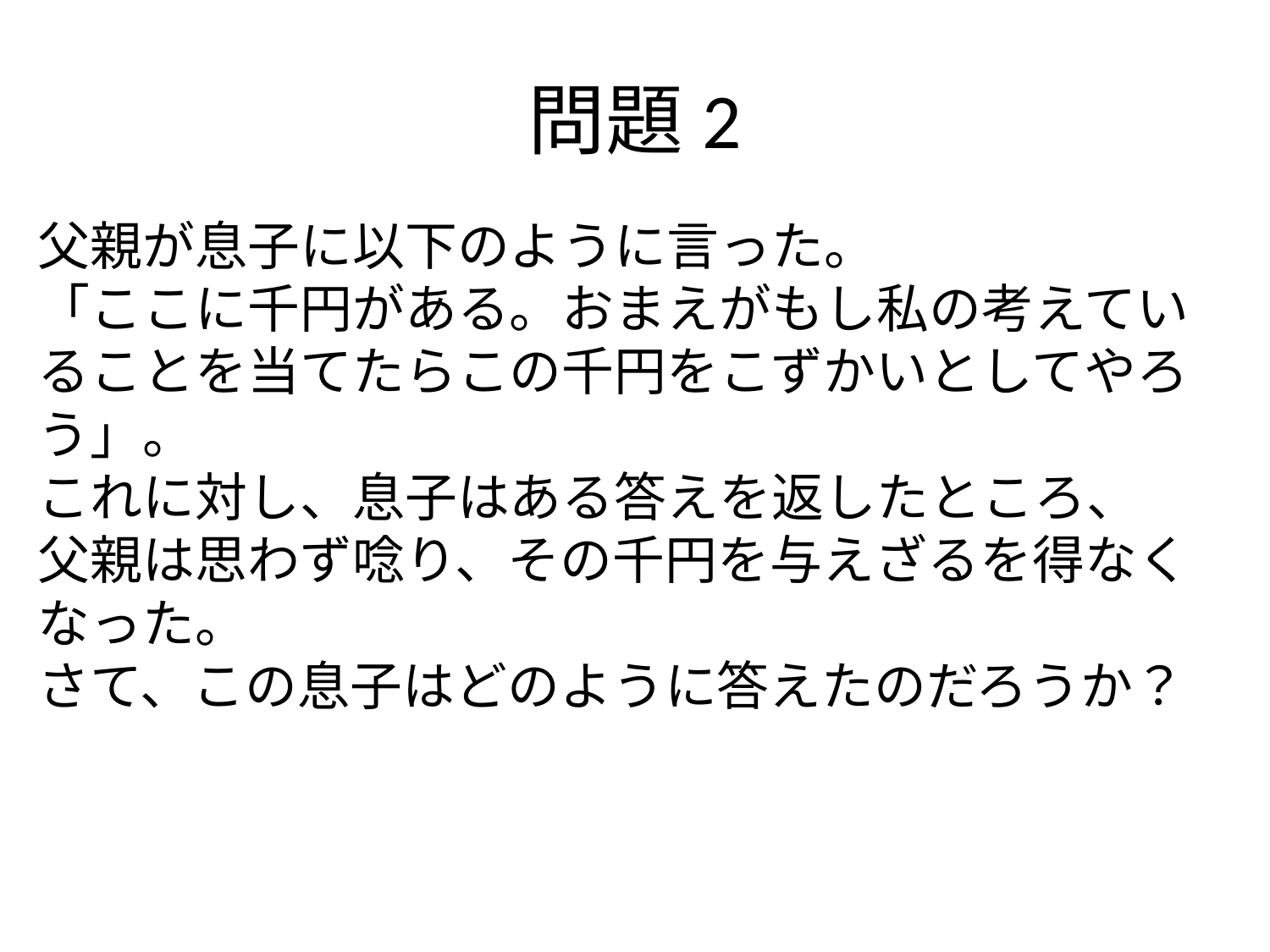

# 問題2
父親が息子に以下のように言った。
「ここに千円がある。おまえがもし私の考えていることを当てたらこの千円をこずかいとしてやろう」。
これに対し、息子はある答えを返したところ、
父親は思わず唸り、その千円を与えざるを得なくなった。
さて、この息子はどのように答えたのだろうか？